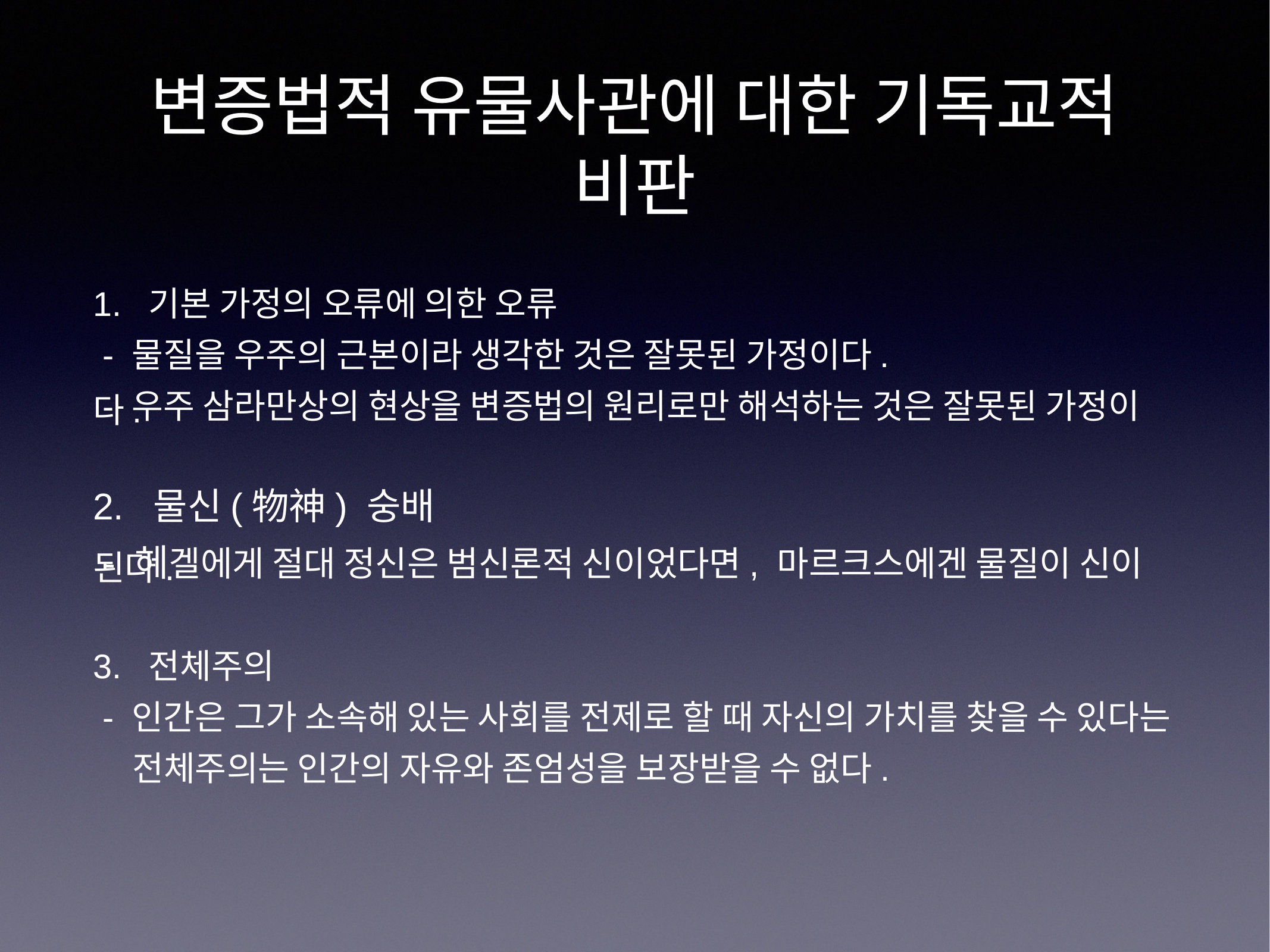

# 변증법적 유물사관에 대한 기독교적 비판
1.  기본 가정의 오류에 의한 오류
 - 물질을 우주의 근본이라 생각한 것은 잘못된 가정이다.
 - 우주 삼라만상의 현상을 변증법의 원리로만 해석하는 것은 잘못된 가정이다.
2.  물신(物神) 숭배
 - 헤겔에게 절대 정신은 범신론적 신이었다면, 마르크스에겐 물질이 신이 된다.
3.  전체주의
 - 인간은 그가 소속해 있는 사회를 전제로 할 때 자신의 가치를 찾을 수 있다는
    전체주의는 인간의 자유와 존엄성을 보장받을 수 없다.